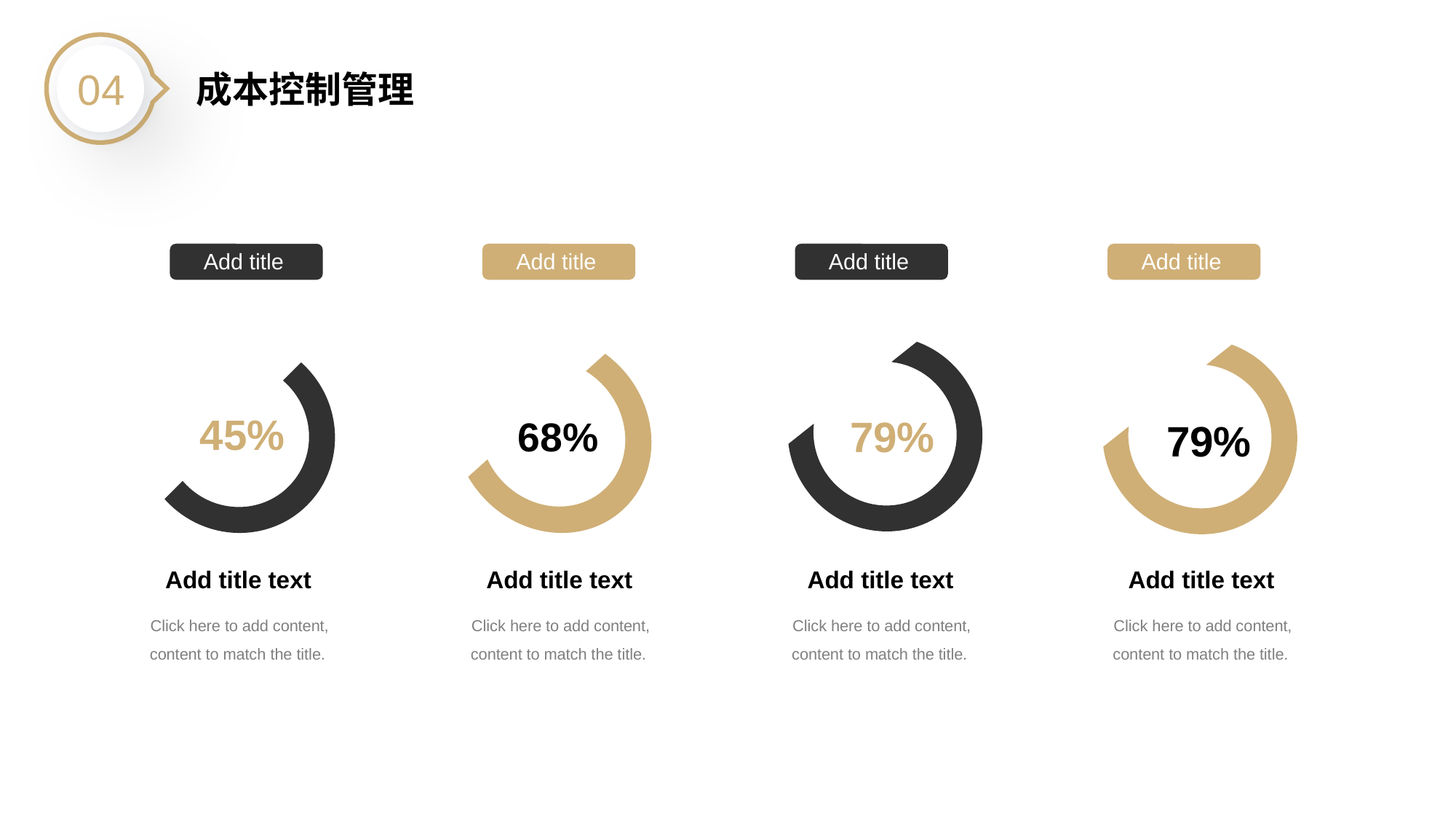

04
成本控制管理
Add title

Add title

Add title

Add title

45%

79%

68%

79%

Add title text
Add title text
Add title text
Add title text
Click here to add content, content to match the title.
Click here to add content, content to match the title.
Click here to add content, content to match the title.
Click here to add content, content to match the title.